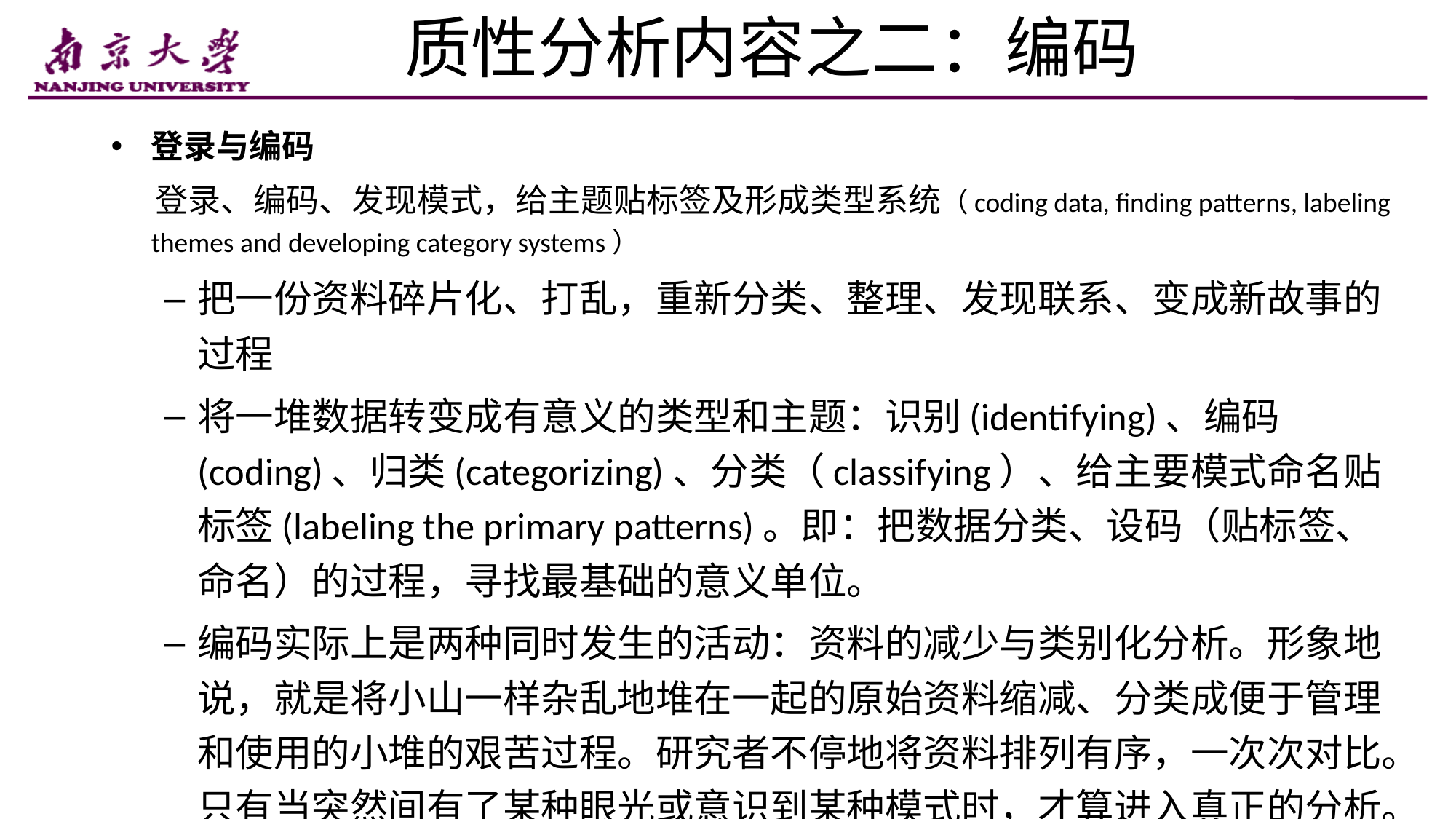

# 质性分析内容之二：编码
登录与编码
     登录、编码、发现模式，给主题贴标签及形成类型系统（coding data, finding patterns, labeling themes and developing category systems）
把一份资料碎片化、打乱，重新分类、整理、发现联系、变成新故事的过程
将一堆数据转变成有意义的类型和主题：识别(identifying)、编码(coding)、归类(categorizing)、分类（classifying）、给主要模式命名贴标签(labeling the primary patterns)。即：把数据分类、设码（贴标签、命名）的过程，寻找最基础的意义单位。
编码实际上是两种同时发生的活动：资料的减少与类别化分析。形象地说，就是将小山一样杂乱地堆在一起的原始资料缩减、分类成便于管理和使用的小堆的艰苦过程。研究者不停地将资料排列有序，一次次对比。只有当突然间有了某种眼光或意识到某种模式时，才算进入真正的分析。